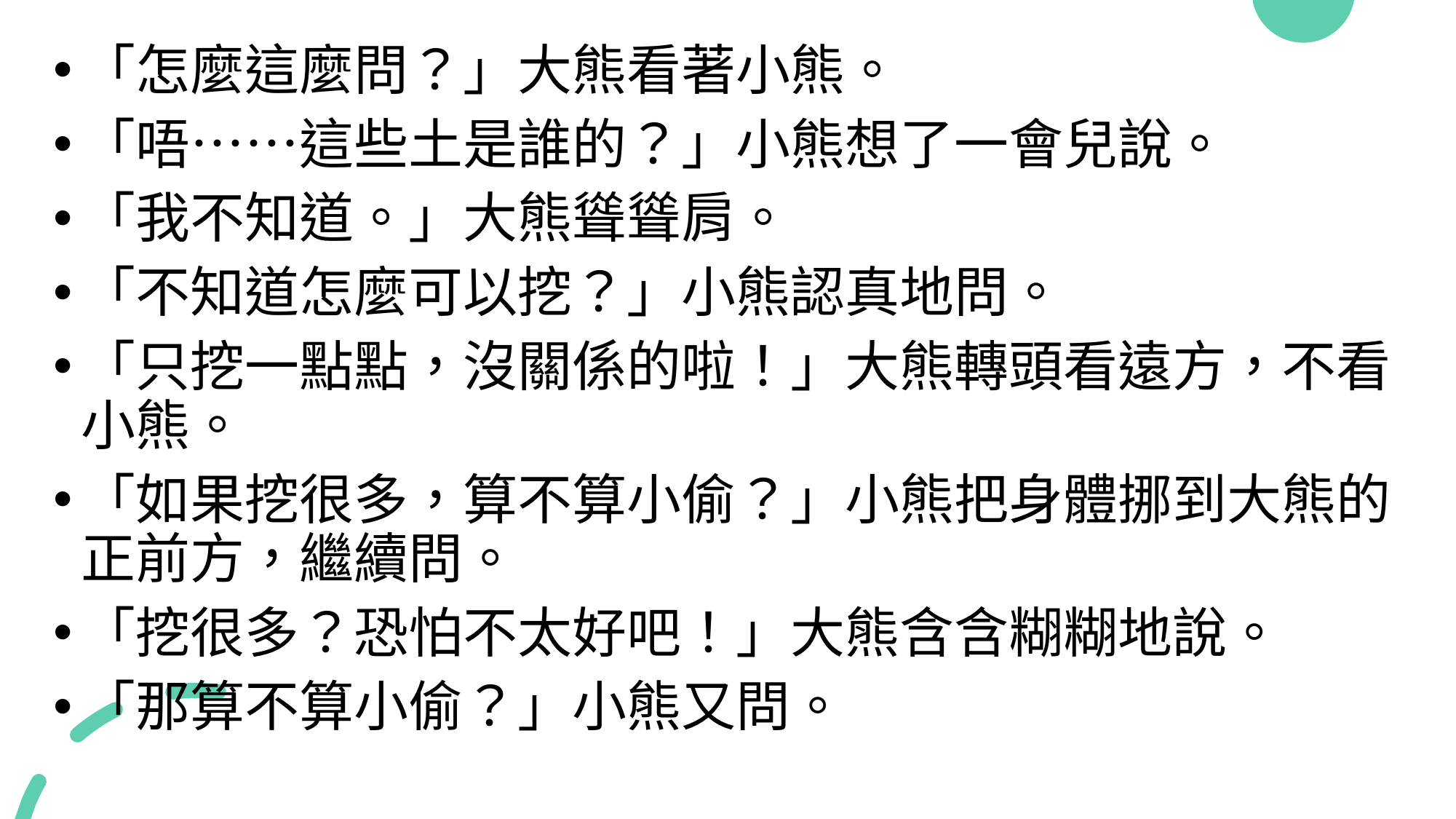

「怎麼這麼問？」大熊看著小熊。
「唔……這些土是誰的？」小熊想了一會兒說。
「我不知道。」大熊聳聳肩。
「不知道怎麼可以挖？」小熊認真地問。
「只挖一點點，沒關係的啦！」大熊轉頭看遠方，不看小熊。
「如果挖很多，算不算小偷？」小熊把身體挪到大熊的正前方，繼續問。
「挖很多？恐怕不太好吧！」大熊含含糊糊地說。
「那算不算小偷？」小熊又問。